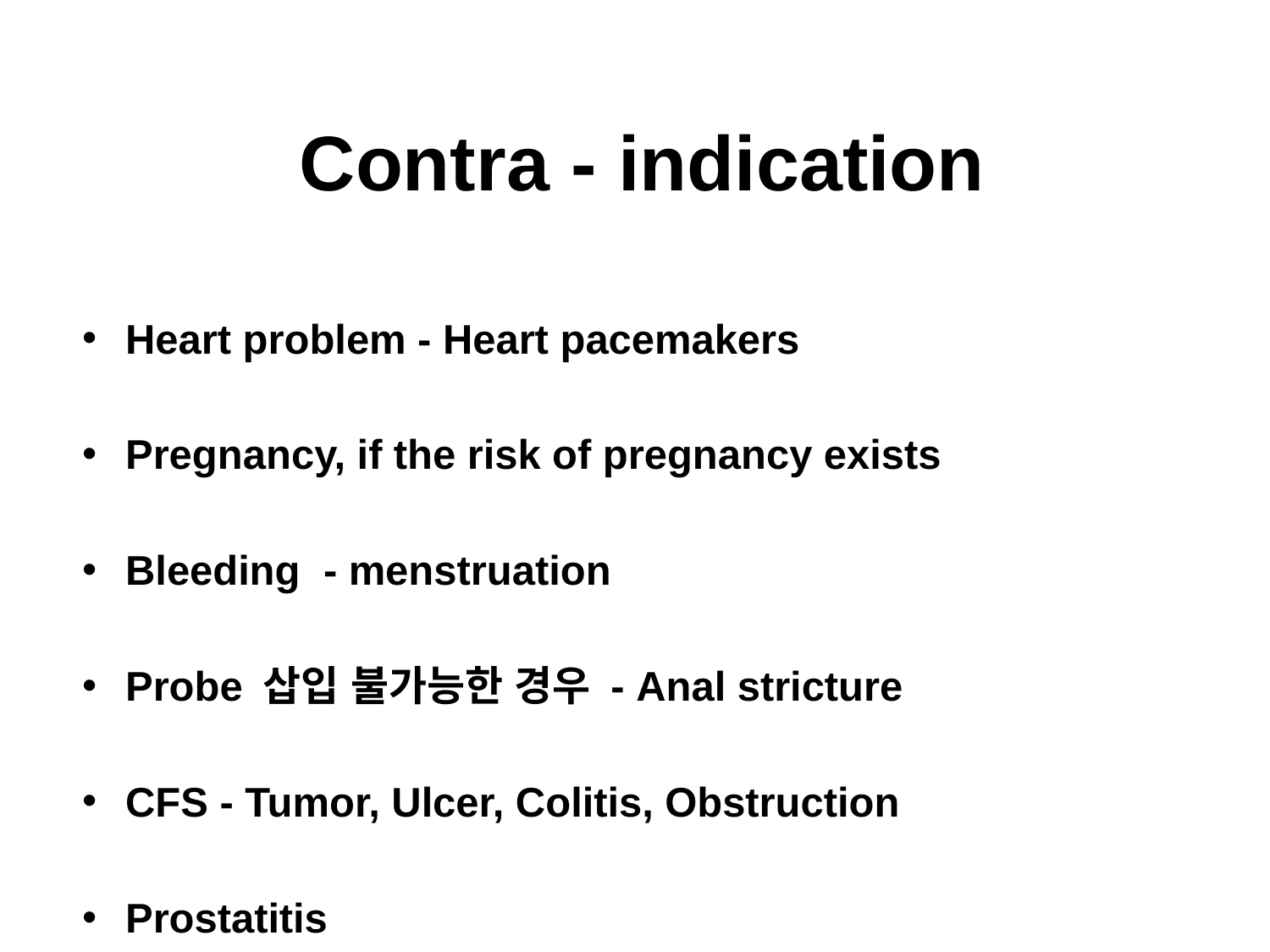

# Contra - indication
Heart problem - Heart pacemakers

Pregnancy, if the risk of pregnancy exists

Bleeding  - menstruation

Probe 삽입 불가능한 경우 - Anal stricture

CFS - Tumor, Ulcer, Colitis, Obstruction

Prostatitis